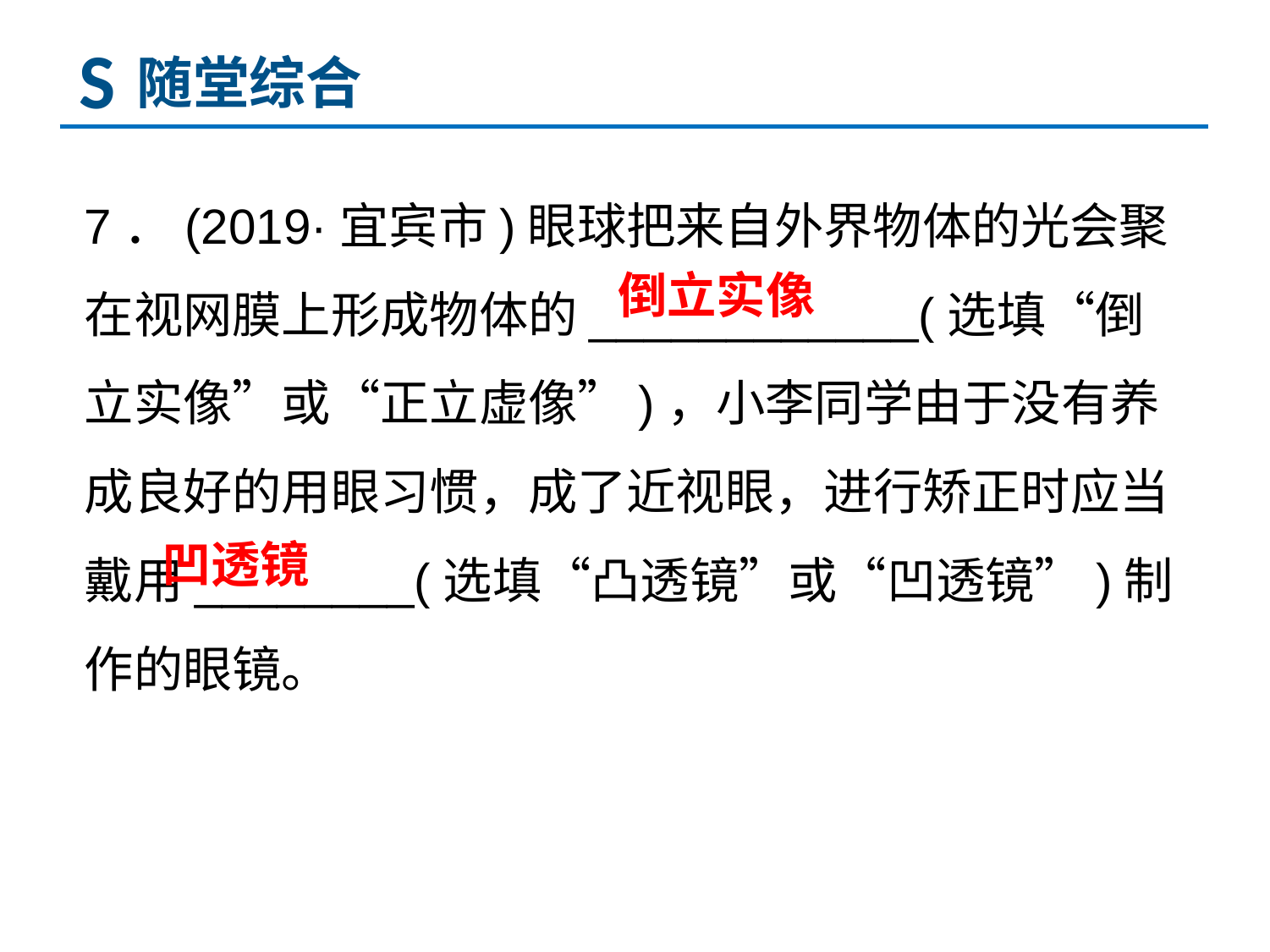

S
随堂综合
7．(2019·宜宾市)眼球把来自外界物体的光会聚在视网膜上形成物体的____________(选填“倒立实像”或“正立虚像”)，小李同学由于没有养成良好的用眼习惯，成了近视眼，进行矫正时应当戴用________(选填“凸透镜”或“凹透镜”)制作的眼镜。
倒立实像
凹透镜